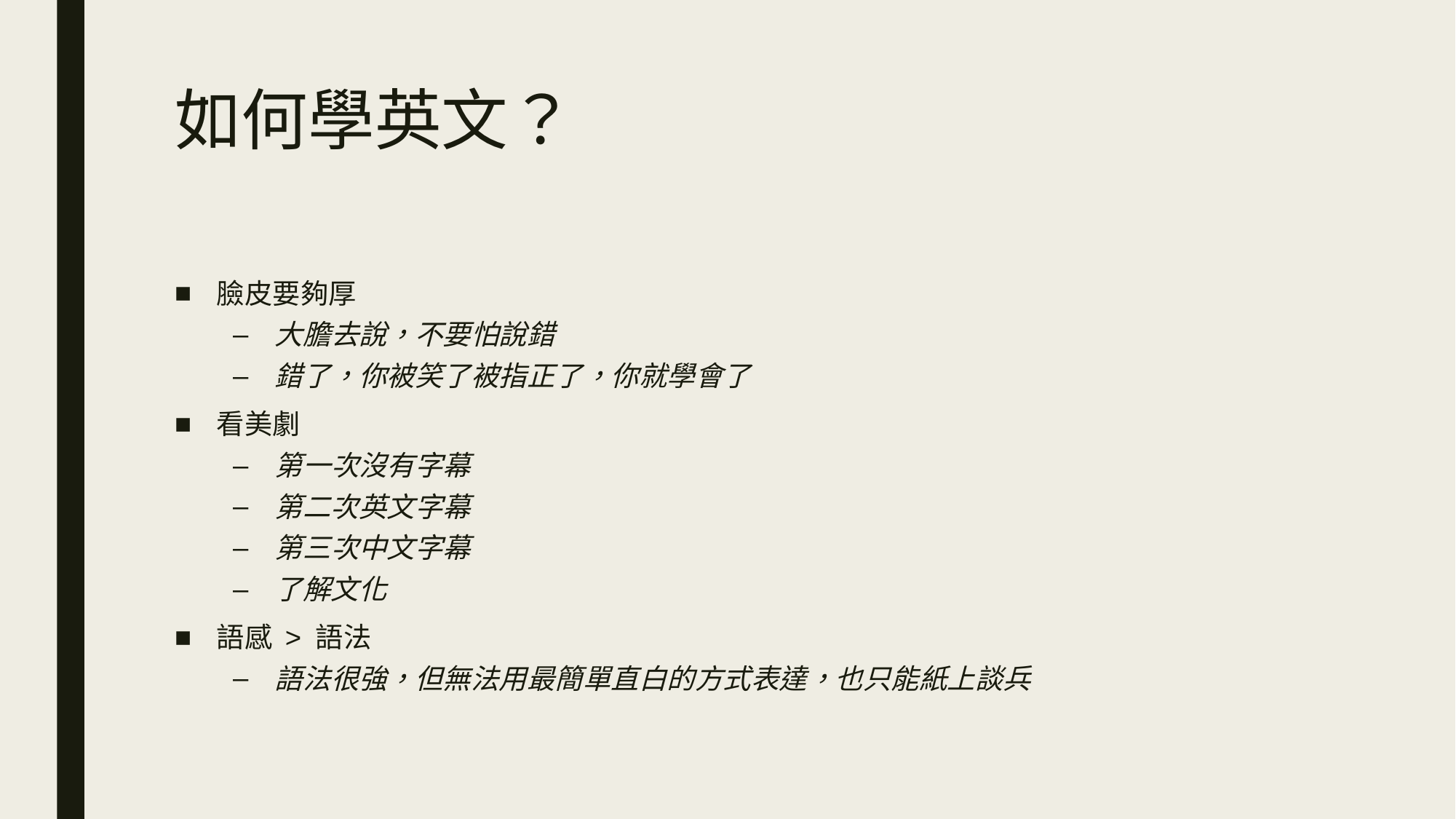

# 如何學英文？
臉皮要夠厚
大膽去說，不要怕說錯
錯了，你被笑了被指正了，你就學會了
看美劇
第一次沒有字幕
第二次英文字幕
第三次中文字幕
了解文化
語感 > 語法
語法很強，但無法用最簡單直白的方式表達，也只能紙上談兵